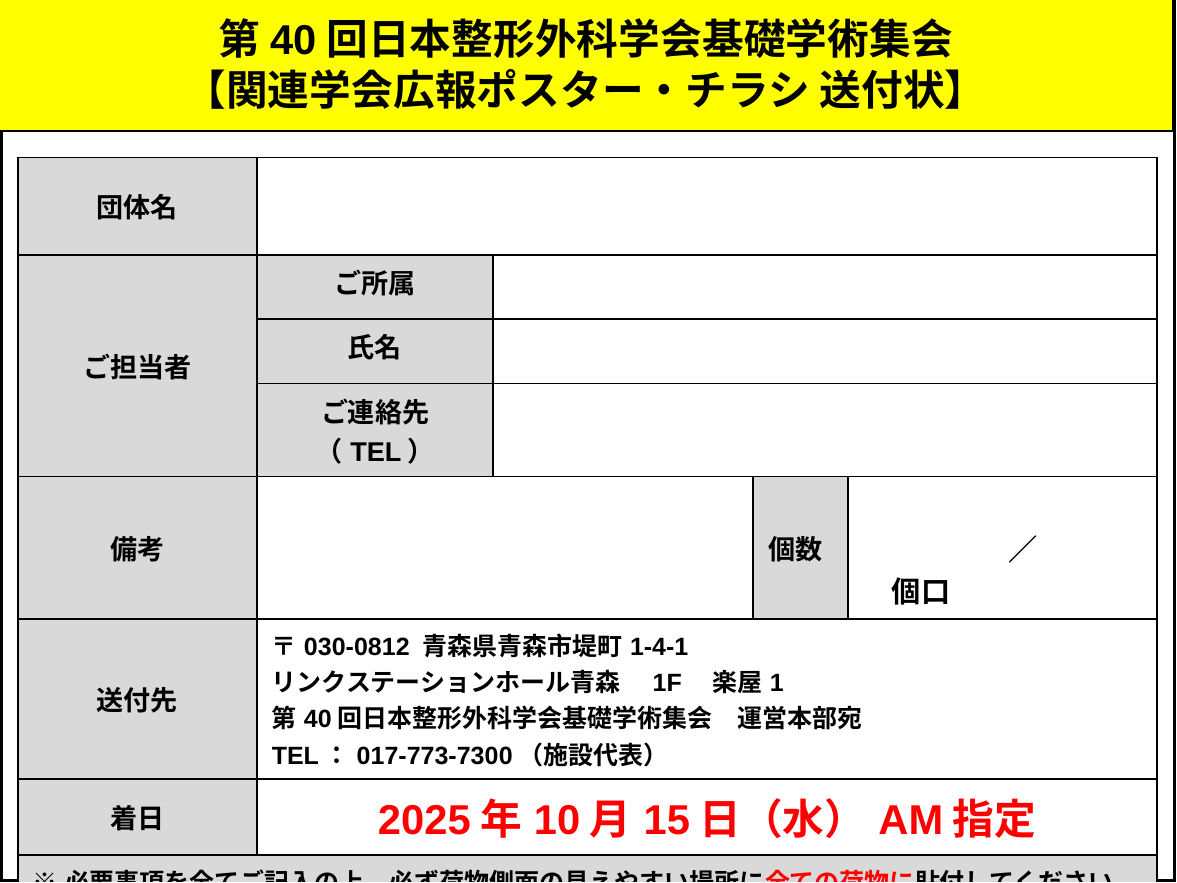

第40回日本整形外科学会基礎学術集会
【関連学会広報ポスター・チラシ 送付状】
| 団体名 |  |  |  |  |
| --- | --- | --- | --- | --- |
| ご担当者 | ご所属 |  |  |  |
|  | 氏名 |  |  |  |
|  | ご連絡先（TEL） |  |  |  |
| 備考 |  |  | 個数 | ／　　　　個口 |
| 送付先 | 〒030-0812 青森県青森市堤町1-4-1 リンクステーションホール青森　1F　楽屋1 第40回日本整形外科学会基礎学術集会　運営本部宛 TEL：017-773-7300（施設代表） |  |  |  |
| 着日 | 2025年10月15日（水）AM指定 |  |  |  |
| ※必要事項を全てご記入の上、必ず荷物側面の見えやすい場所に全ての荷物に貼付してください。 ※本送付状はカラーで印刷をお願いします。 |  |  |  |  |